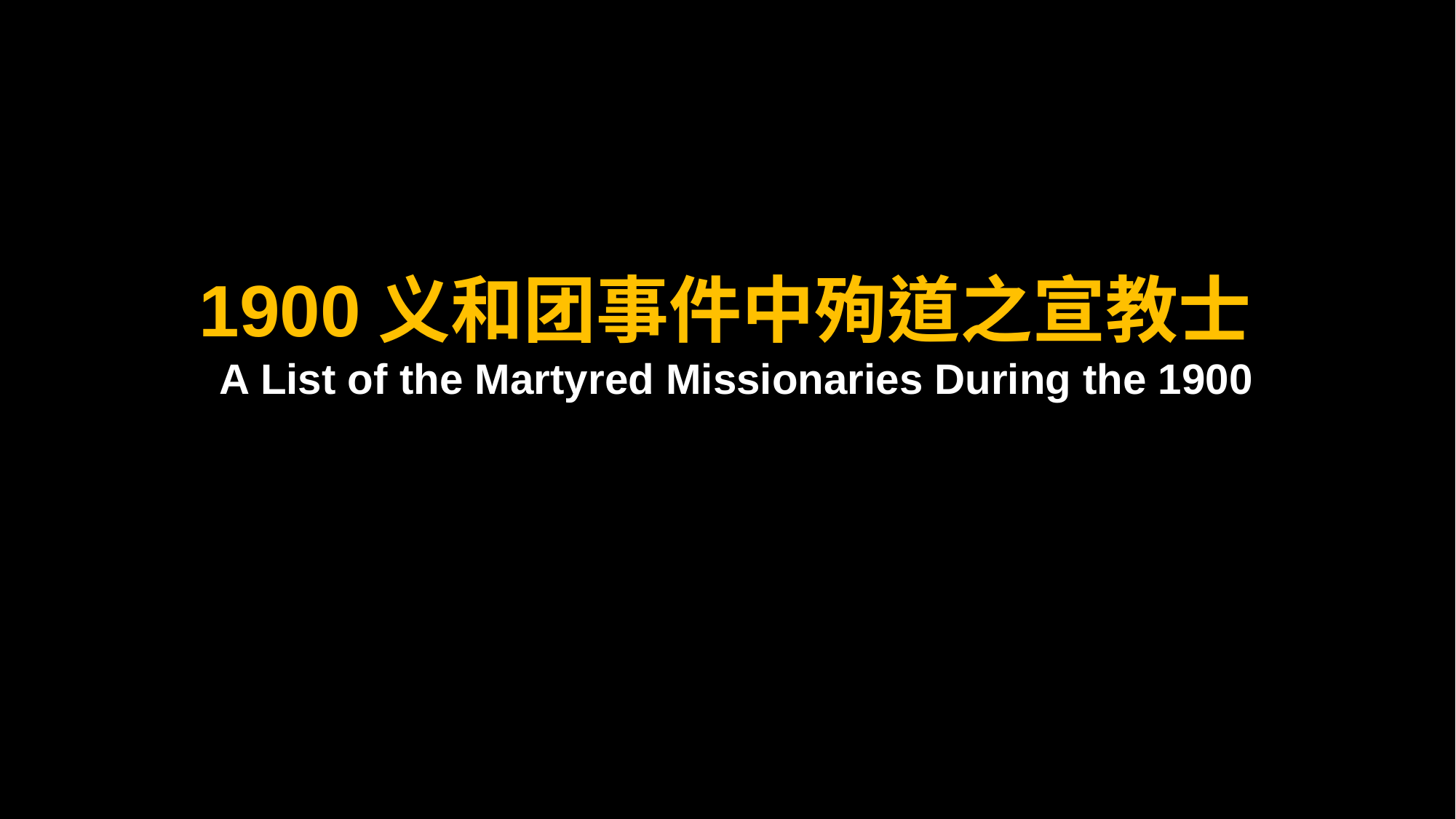

1900义和团事件中殉道之宣教士
A List of the Martyred Missionaries During the 1900